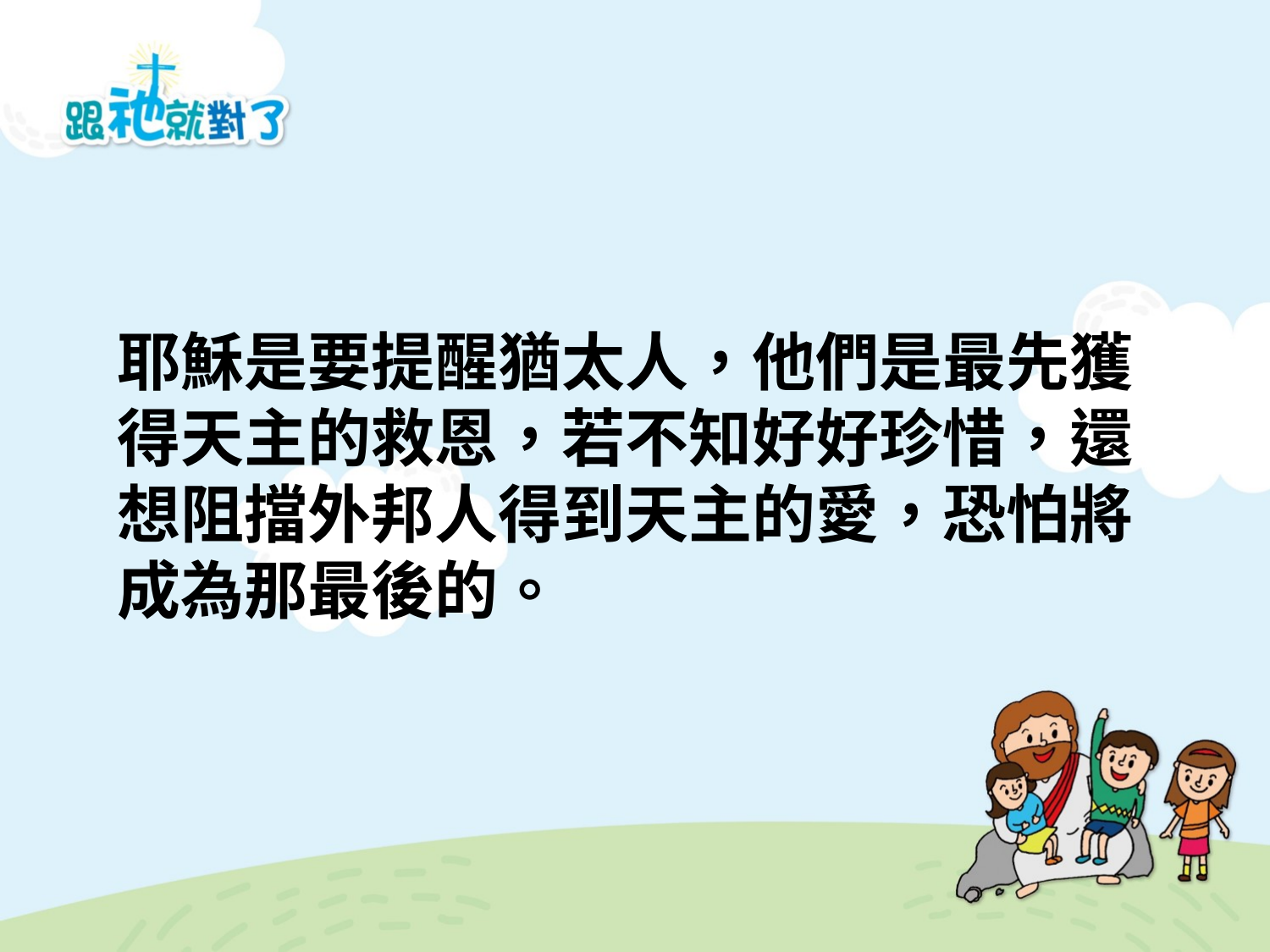

耶穌是要提醒猶太人，他們是最先獲得天主的救恩，若不知好好珍惜，還想阻擋外邦人得到天主的愛，恐怕將成為那最後的。